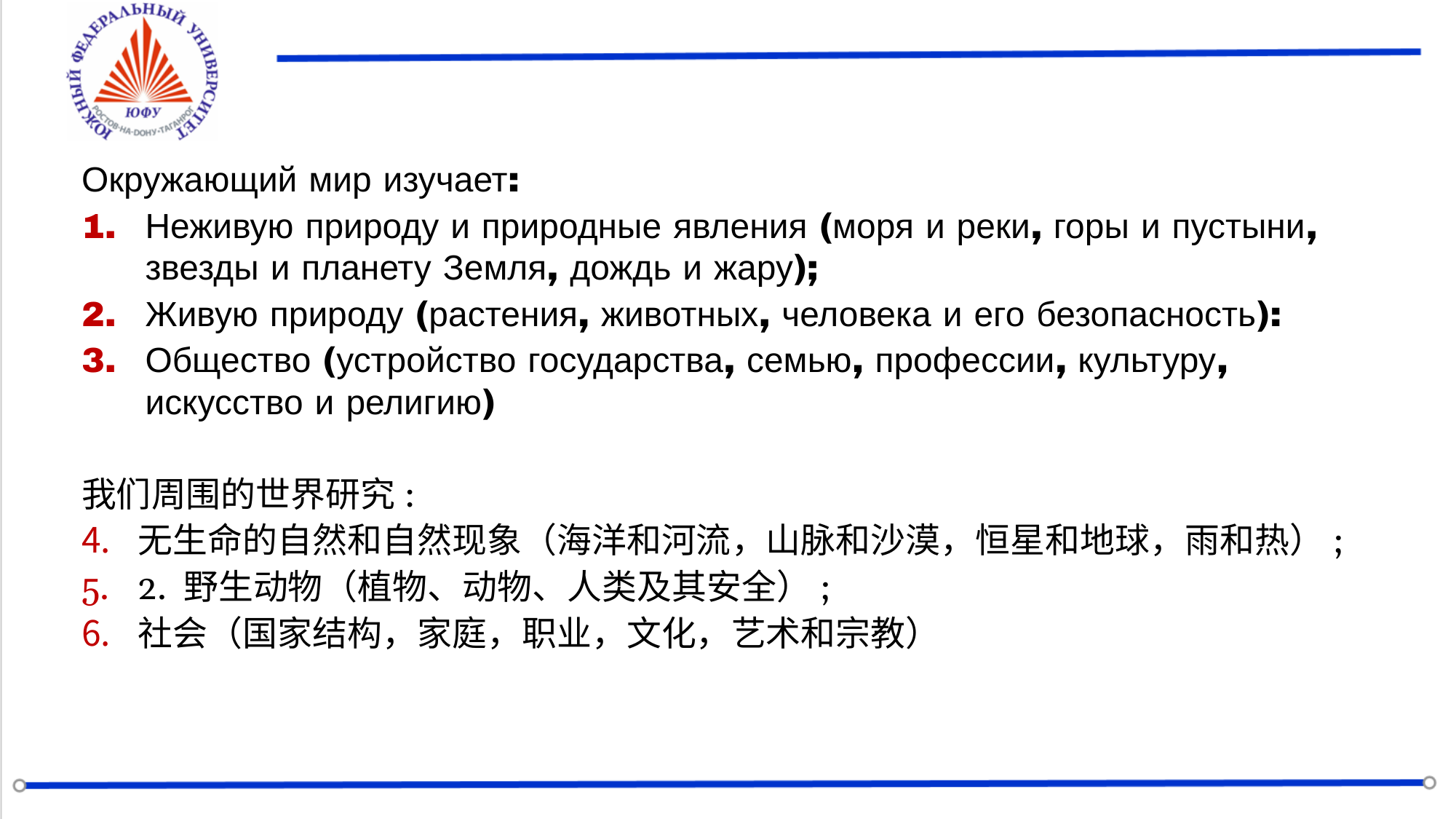

Окружающий мир изучает:
Неживую природу и природные явления (моря и реки, горы и пустыни, звезды и планету Земля, дождь и жару);
Живую природу (растения, животных, человека и его безопасность):
Общество (устройство государства, семью, профессии, культуру, искусство и религию)

我们周围的世界研究:
无生命的自然和自然现象（海洋和河流，山脉和沙漠，恒星和地球，雨和热）;
2. 野生动物（植物、动物、人类及其安全）;
社会（国家结构，家庭，职业，文化，艺术和宗教）